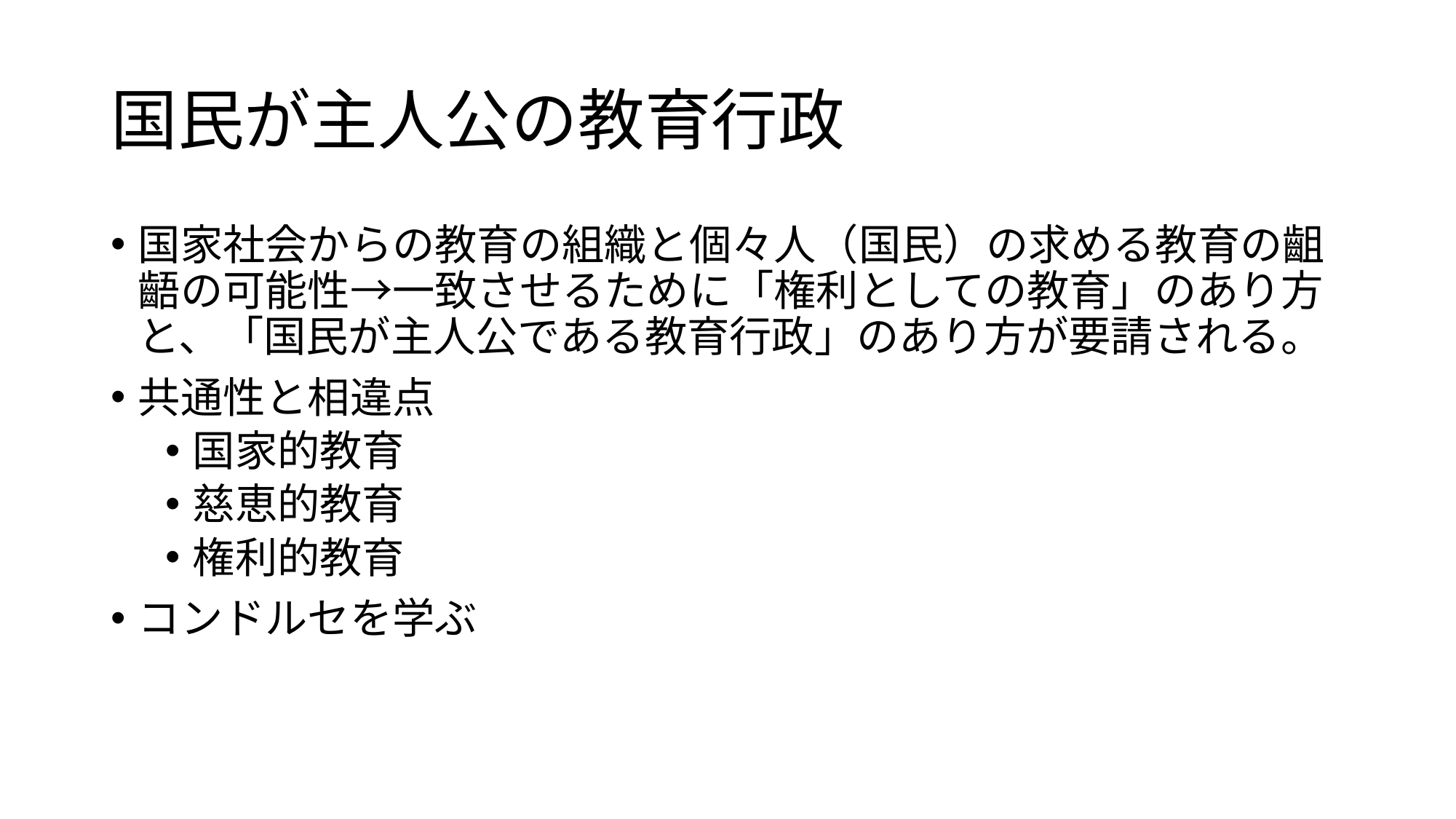

# 国民が主人公の教育行政
国家社会からの教育の組織と個々人（国民）の求める教育の齟齬の可能性→一致させるために「権利としての教育」のあり方と、「国民が主人公である教育行政」のあり方が要請される。
共通性と相違点
国家的教育
慈恵的教育
権利的教育
コンドルセを学ぶ